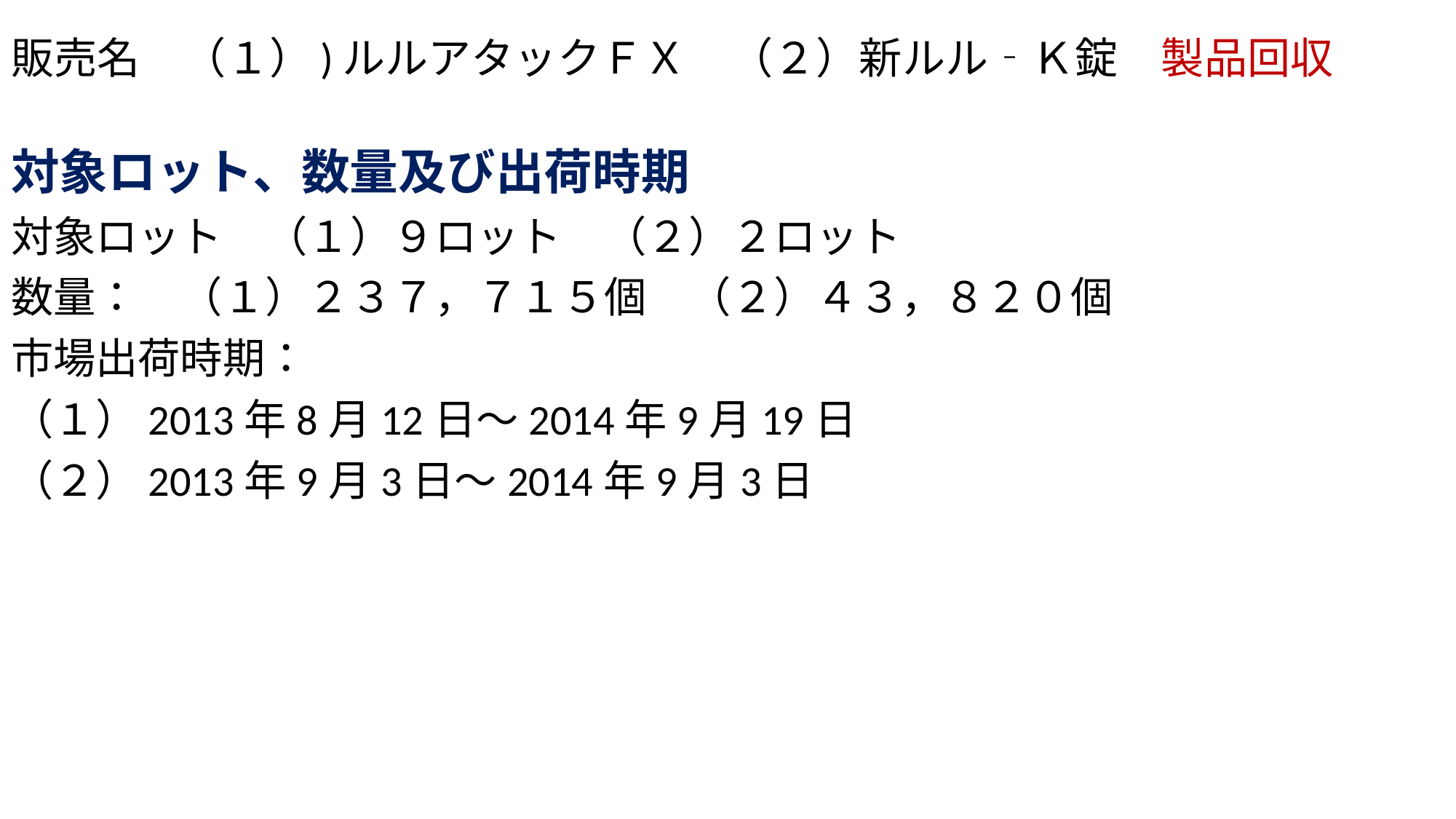

# 販売名　（１）)ルルアタックＦＸ　（２）新ルル‐Ｋ錠　製品回収
対象ロット、数量及び出荷時期
対象ロット　（１）９ロット　（２）２ロット
数量：　（１）２３７，７１５個　（２）４３，８２０個
市場出荷時期：
（１）2013年8月12日～2014年9月19日
（２）2013年9月3日～2014年9月3日